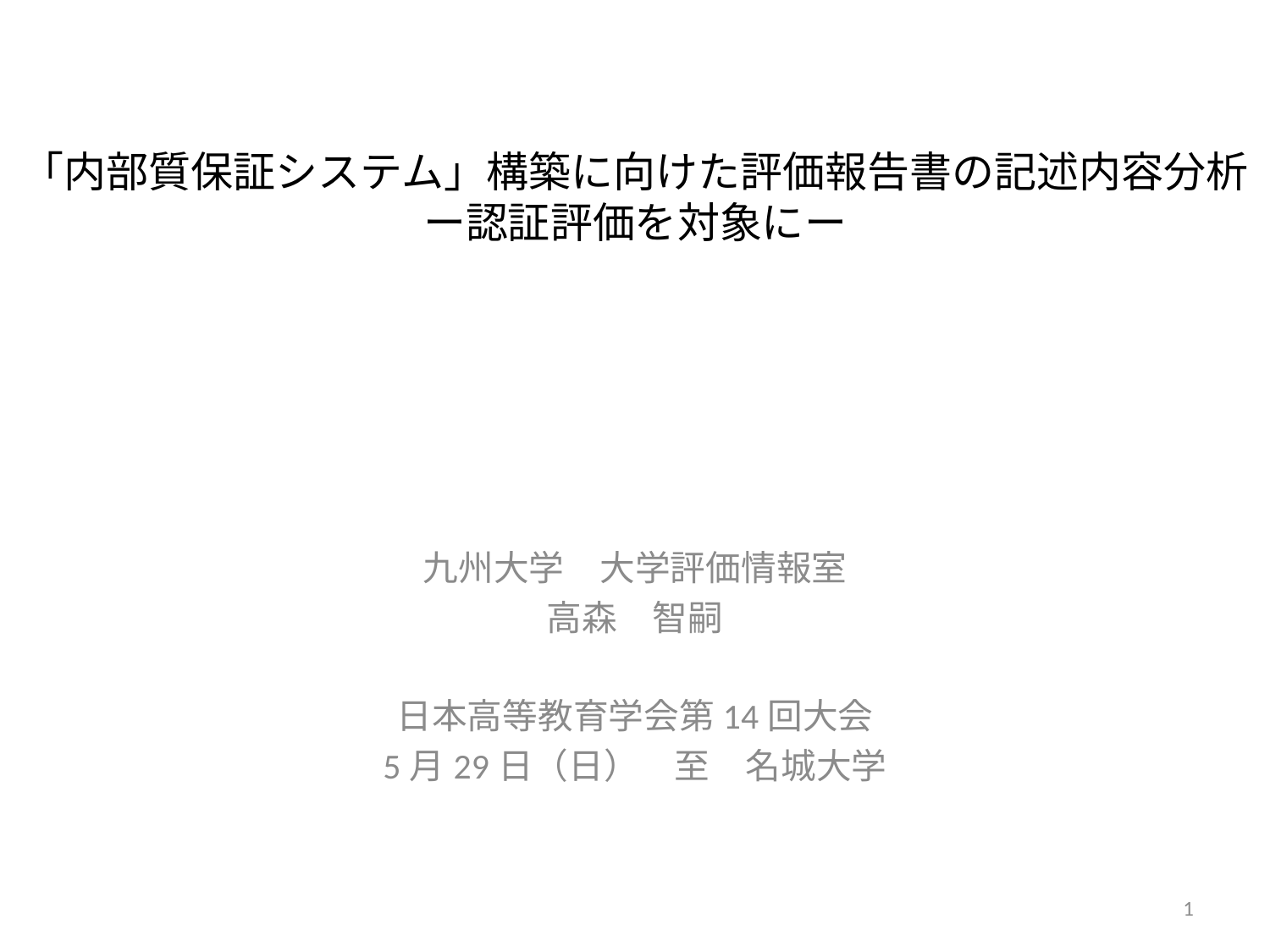

# 「内部質保証システム」構築に向けた評価報告書の記述内容分析 ー認証評価を対象にー
九州大学　大学評価情報室
高森　智嗣

日本高等教育学会第14回大会
5月29日（日）　至　名城大学
1